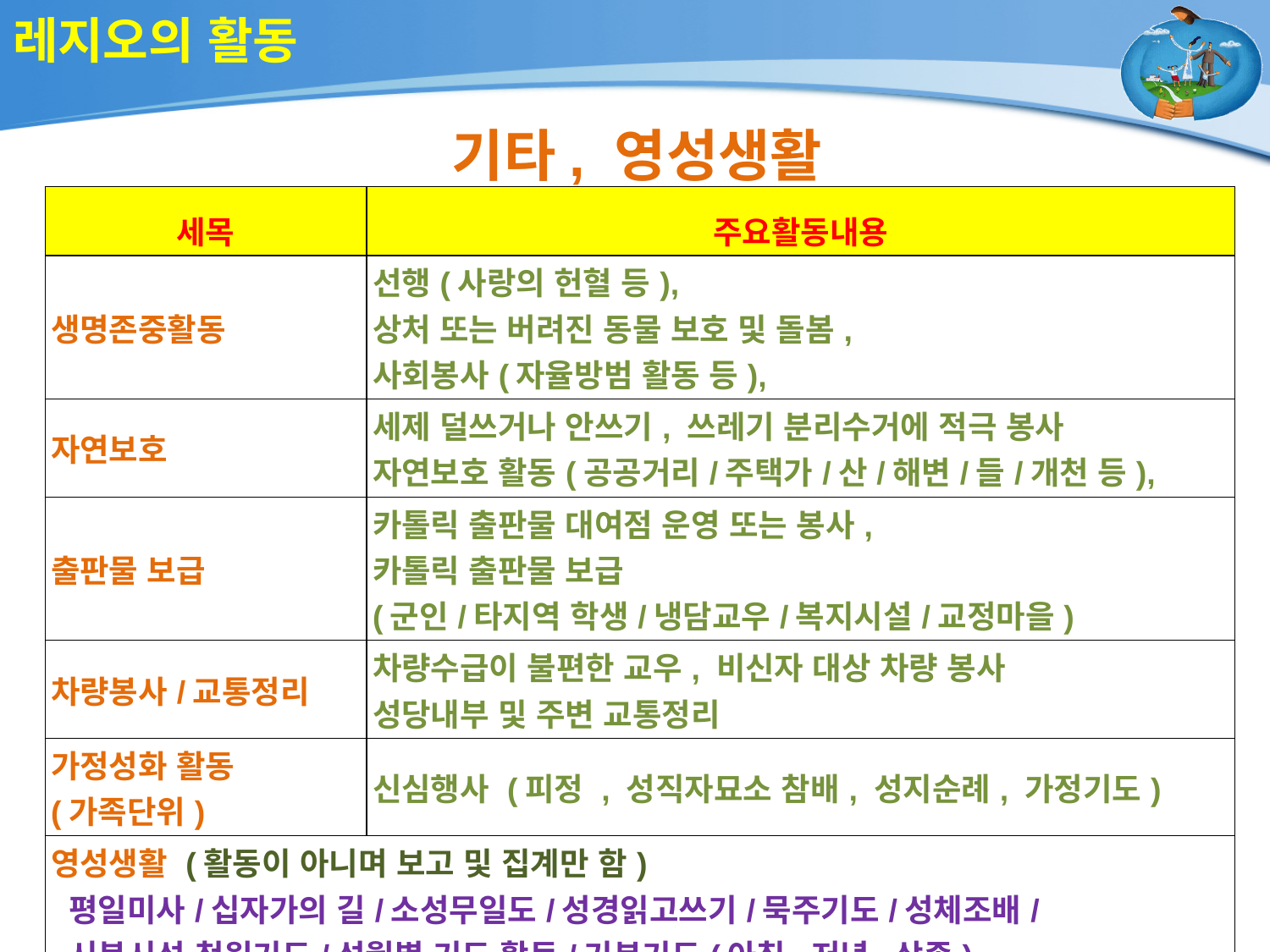

# 레지오의 활동

기타, 영성생활
| 세목 | 주요활동내용 |
| --- | --- |
| 생명존중활동 | 선행(사랑의 헌혈 등), 상처 또는 버려진 동물 보호 및 돌봄, 사회봉사(자율방범 활동 등), |
| 자연보호 | 세제 덜쓰거나 안쓰기, 쓰레기 분리수거에 적극 봉사 자연보호 활동(공공거리/주택가/산/해변/들/개천 등), |
| 출판물 보급 | 카톨릭 출판물 대여점 운영 또는 봉사, 카톨릭 출판물 보급 (군인/타지역 학생/냉담교우/복지시설/교정마을) |
| 차량봉사/교통정리 | 차량수급이 불편한 교우, 비신자 대상 차량 봉사 성당내부 및 주변 교통정리 |
| 가정성화 활동 (가족단위) | 신심행사 (피정 , 성직자묘소 참배, 성지순례, 가정기도) |
| 영성생활 (활동이 아니며 보고 및 집계만 함) 평일미사/십자가의 길/소성무일도/성경읽고쓰기/묵주기도/성체조배/ 시복시성 청원기도/성월별 기도 활동/기본기도(아침,저녁,삼종) |  |